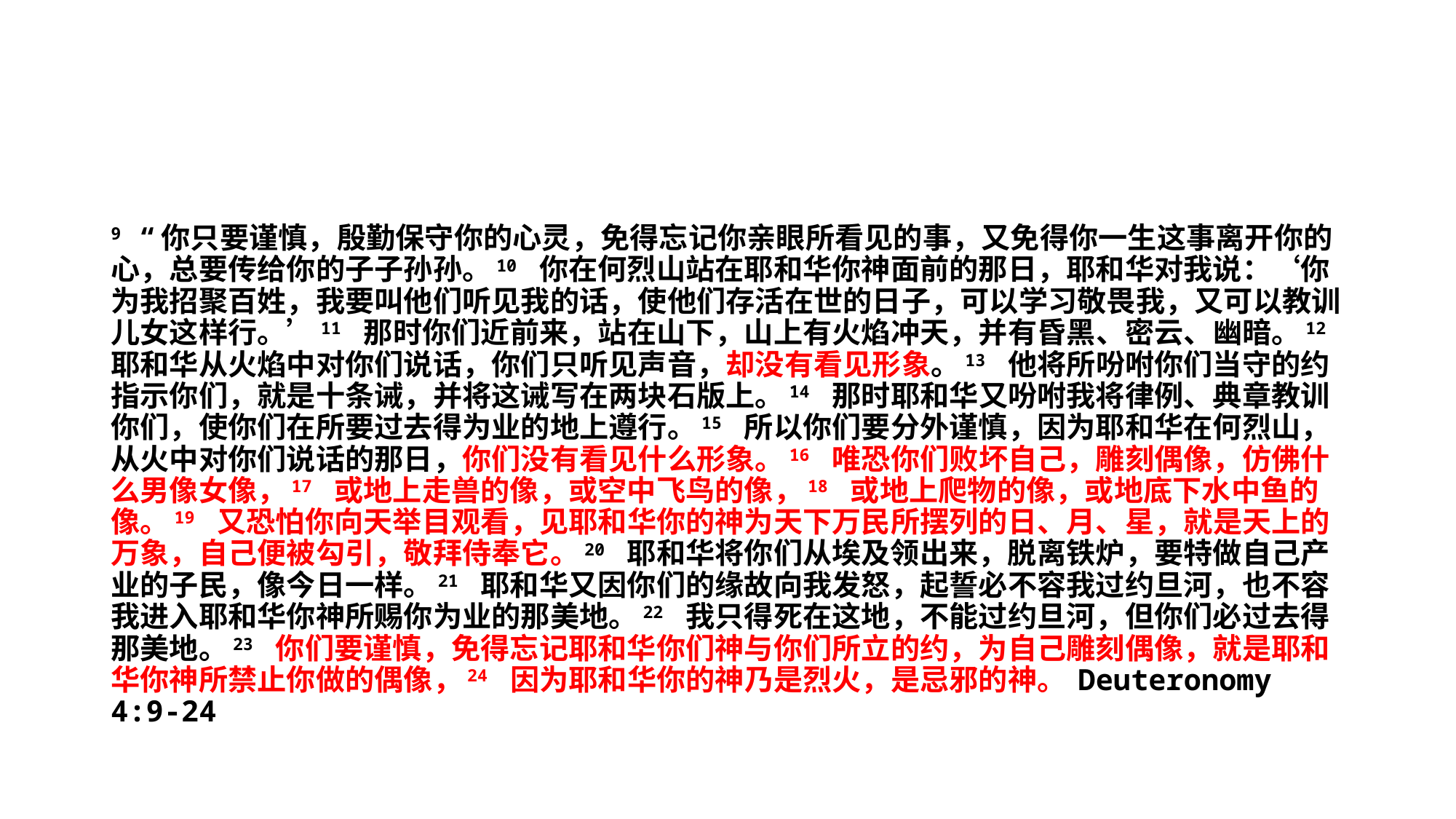

#
9 “你只要谨慎，殷勤保守你的心灵，免得忘记你亲眼所看见的事，又免得你一生这事离开你的心，总要传给你的子子孙孙。10 你在何烈山站在耶和华你神面前的那日，耶和华对我说：‘你为我招聚百姓，我要叫他们听见我的话，使他们存活在世的日子，可以学习敬畏我，又可以教训儿女这样行。’11 那时你们近前来，站在山下，山上有火焰冲天，并有昏黑、密云、幽暗。12 耶和华从火焰中对你们说话，你们只听见声音，却没有看见形象。13 他将所吩咐你们当守的约指示你们，就是十条诫，并将这诫写在两块石版上。14 那时耶和华又吩咐我将律例、典章教训你们，使你们在所要过去得为业的地上遵行。15 所以你们要分外谨慎，因为耶和华在何烈山，从火中对你们说话的那日，你们没有看见什么形象。16 唯恐你们败坏自己，雕刻偶像，仿佛什么男像女像，17 或地上走兽的像，或空中飞鸟的像，18 或地上爬物的像，或地底下水中鱼的像。19 又恐怕你向天举目观看，见耶和华你的神为天下万民所摆列的日、月、星，就是天上的万象，自己便被勾引，敬拜侍奉它。20 耶和华将你们从埃及领出来，脱离铁炉，要特做自己产业的子民，像今日一样。21 耶和华又因你们的缘故向我发怒，起誓必不容我过约旦河，也不容我进入耶和华你神所赐你为业的那美地。22 我只得死在这地，不能过约旦河，但你们必过去得那美地。23 你们要谨慎，免得忘记耶和华你们神与你们所立的约，为自己雕刻偶像，就是耶和华你神所禁止你做的偶像，24 因为耶和华你的神乃是烈火，是忌邪的神。 Deuteronomy 4:9-24